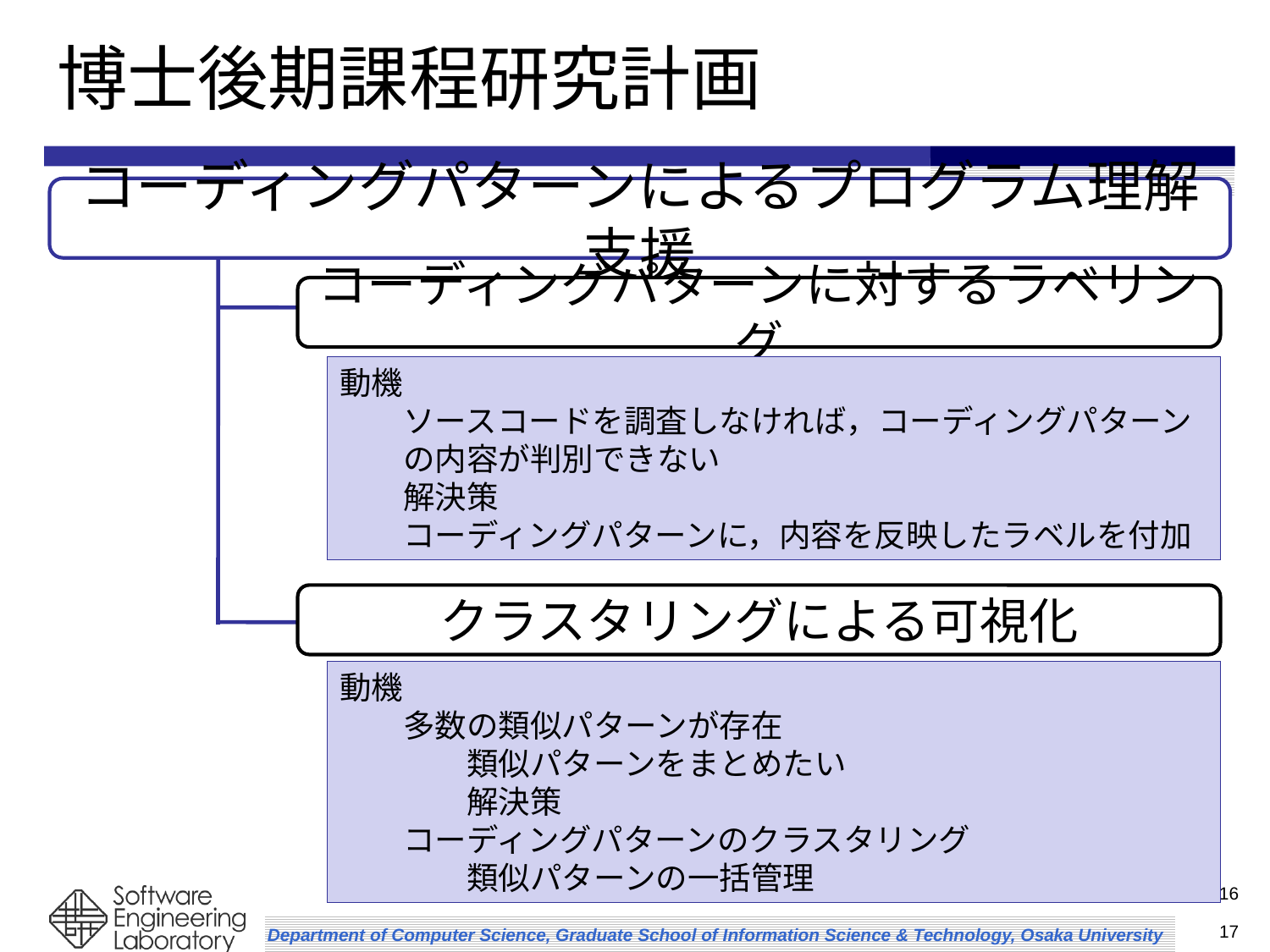

# 博士後期課程研究計画
コーディングパターンによるプログラム理解支援

コーディングパターンに対するラベリング
動機
ソースコードを調査しなければ，コーディングパターンの内容が判別できない
解決策
コーディングパターンに，内容を反映したラベルを付加
クラスタリングによる可視化
動機
多数の類似パターンが存在
類似パターンをまとめたい
解決策
コーディングパターンのクラスタリング
類似パターンの一括管理
平成20年度 修士学位論文発表会
2009/02/16
17